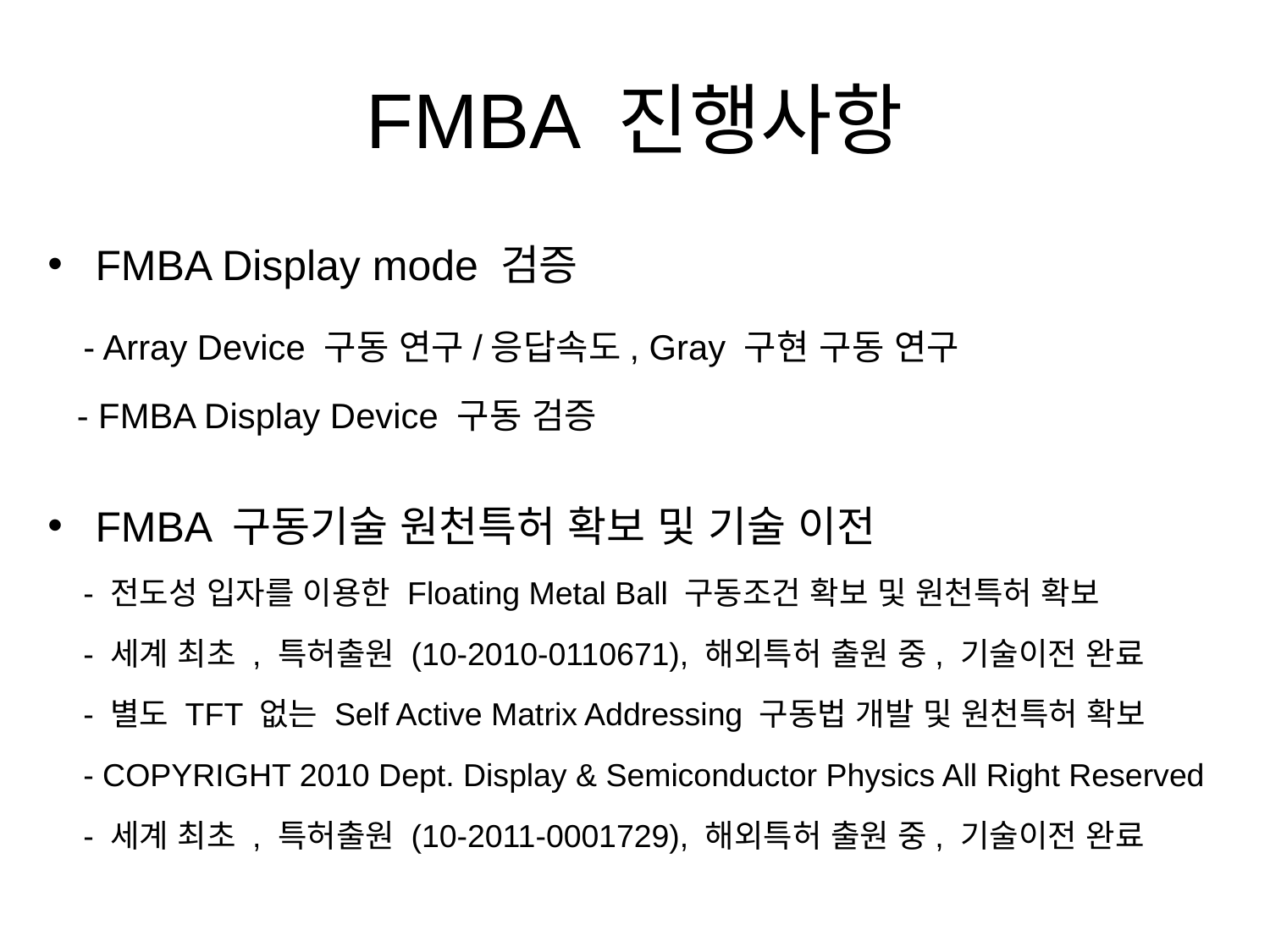

# FMBA 진행사항
FMBA Display mode 검증
   - Array Device 구동 연구/응답속도, Gray 구현 구동 연구
   - FMBA Display Device 구동 검증

FMBA 구동기술 원천특허 확보 및 기술 이전
    - 전도성 입자를 이용한 Floating Metal Ball 구동조건 확보 및 원천특허 확보
    - 세계 최초 , 특허출원 (10-2010-0110671), 해외특허 출원 중, 기술이전 완료
    - 별도 TFT 없는 Self Active Matrix Addressing 구동법 개발 및 원천특허 확보
    - COPYRIGHT 2010 Dept. Display & Semiconductor Physics All Right Reserved
    - 세계 최초 , 특허출원 (10-2011-0001729), 해외특허 출원 중, 기술이전 완료